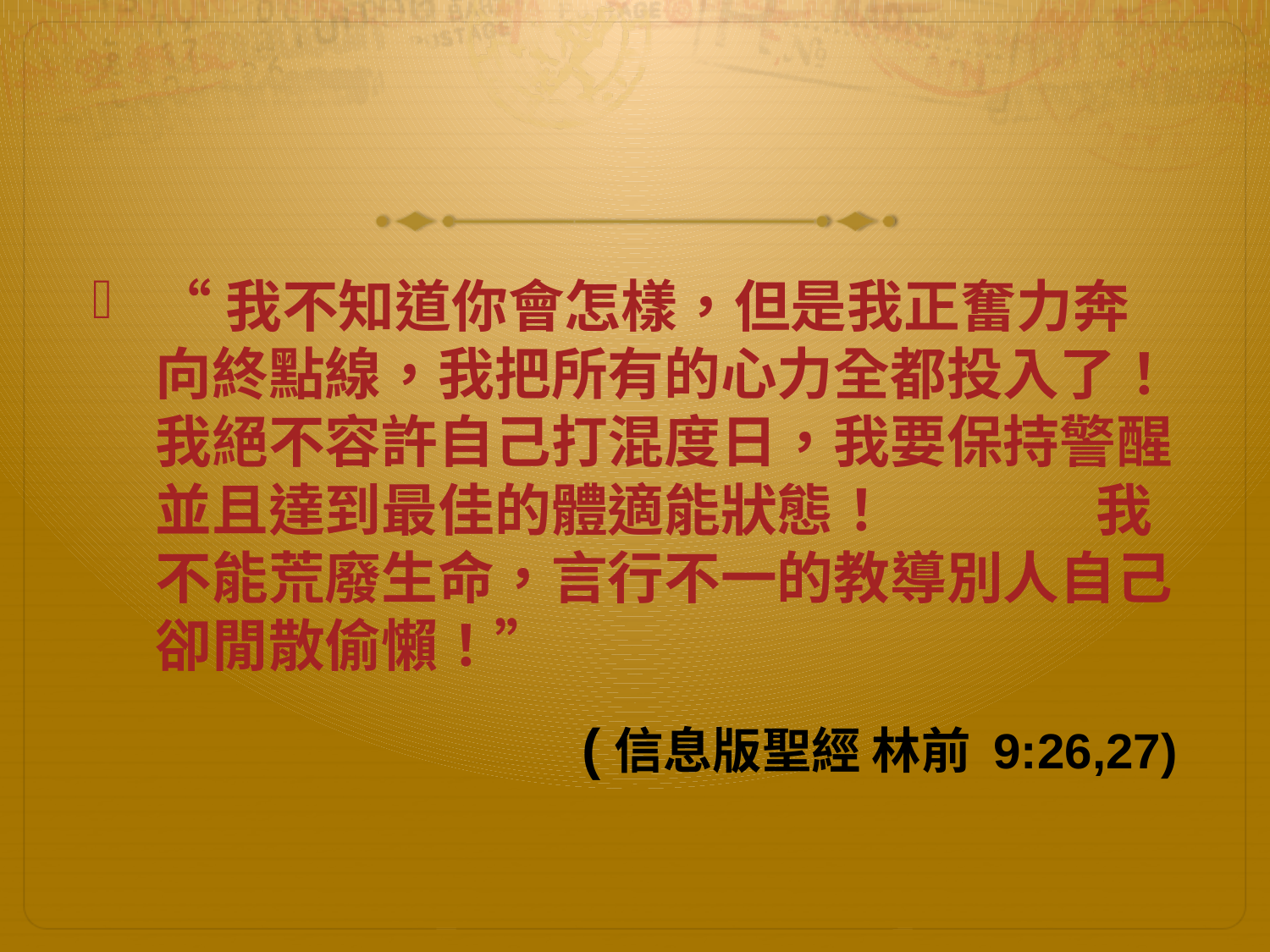

#
“我不知道你會怎樣，但是我正奮力奔向終點線，我把所有的心力全都投入了！ 我絕不容許自己打混度日，我要保持警醒並且達到最佳的體適能狀態！                我不能荒廢生命，言行不一的教導別人自己卻閒散偷懶！”
                             (信息版聖經 林前 9:26,27)